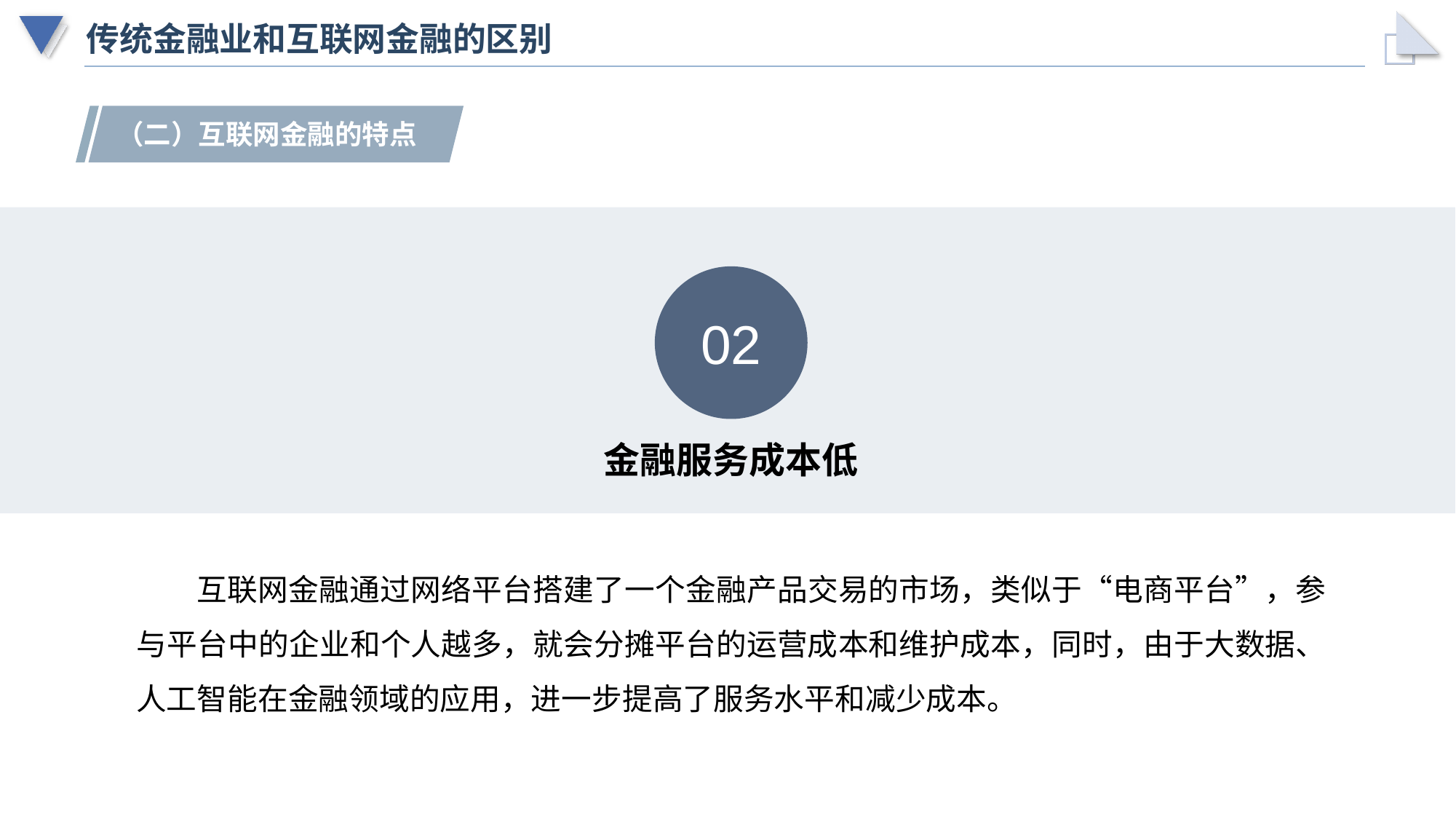

# 传统金融业和互联网金融的区别

（二）互联网金融的特点

02
金融服务成本低
互联网金融通过网络平台搭建了一个金融产品交易的市场，类似于“电商平台”，参与平台中的企业和个人越多，就会分摊平台的运营成本和维护成本，同时，由于大数据、人工智能在金融领域的应用，进一步提高了服务水平和减少成本。